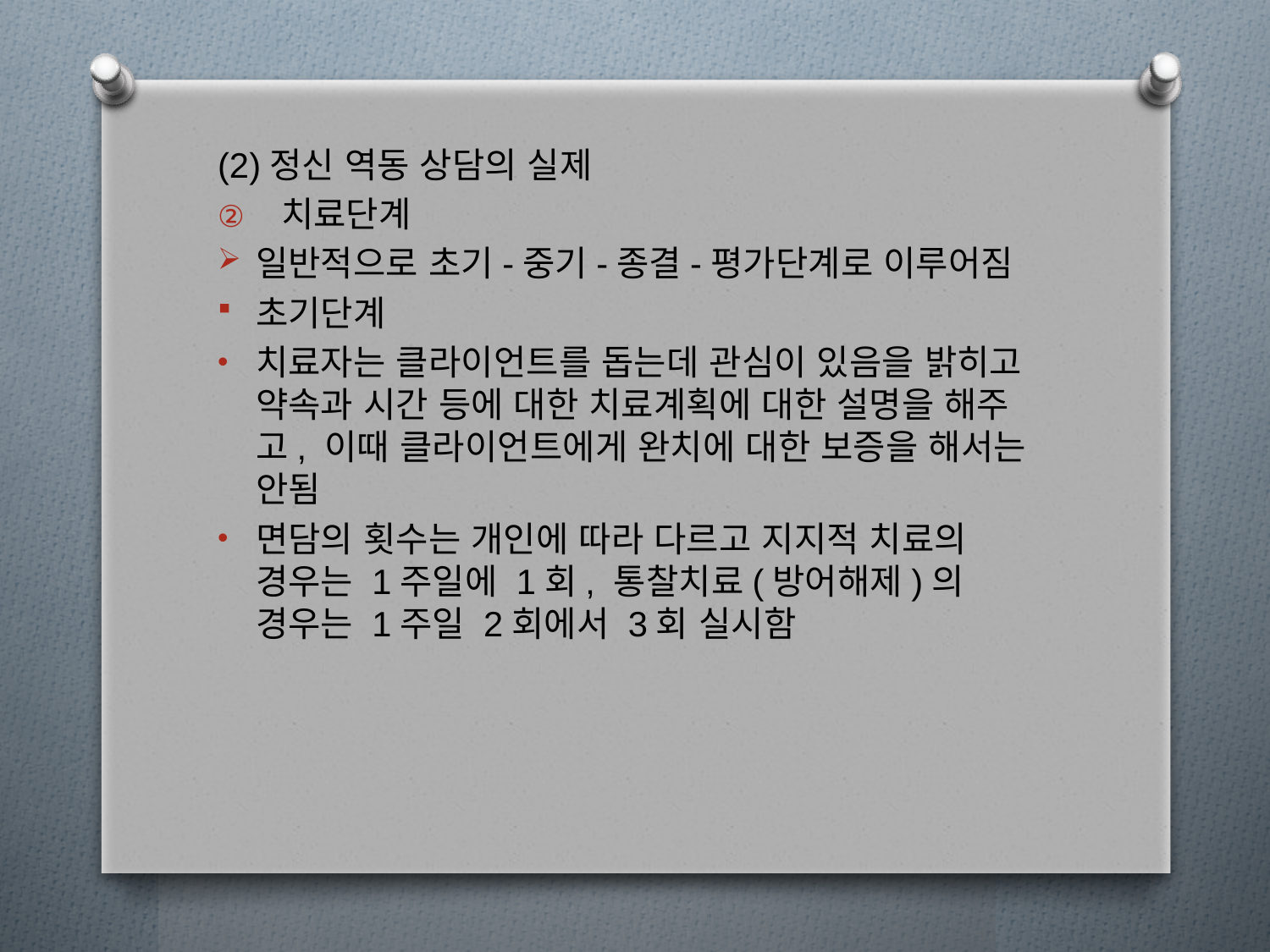

(2)정신 역동 상담의 실제
치료단계
일반적으로 초기-중기-종결-평가단계로 이루어짐
초기단계
치료자는 클라이언트를 돕는데 관심이 있음을 밝히고 약속과 시간 등에 대한 치료계획에 대한 설명을 해주고, 이때 클라이언트에게 완치에 대한 보증을 해서는 안됨
면담의 횟수는 개인에 따라 다르고 지지적 치료의 경우는 1주일에 1회, 통찰치료(방어해제)의 경우는 1주일 2회에서 3회 실시함